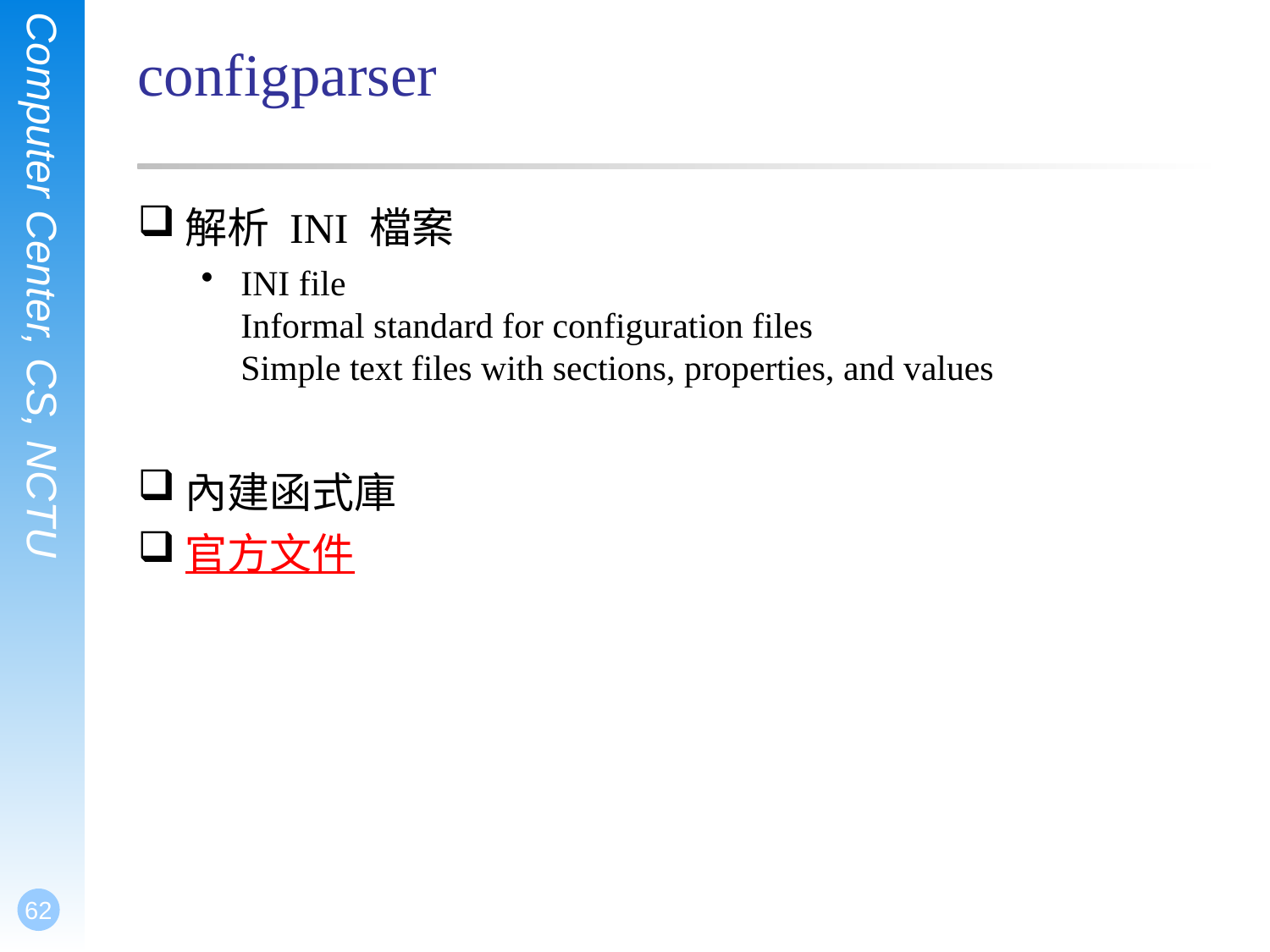

# configparser
解析 INI 檔案
INI file
Informal standard for configuration files
Simple text files with sections, properties, and values

內建函式庫
官方文件